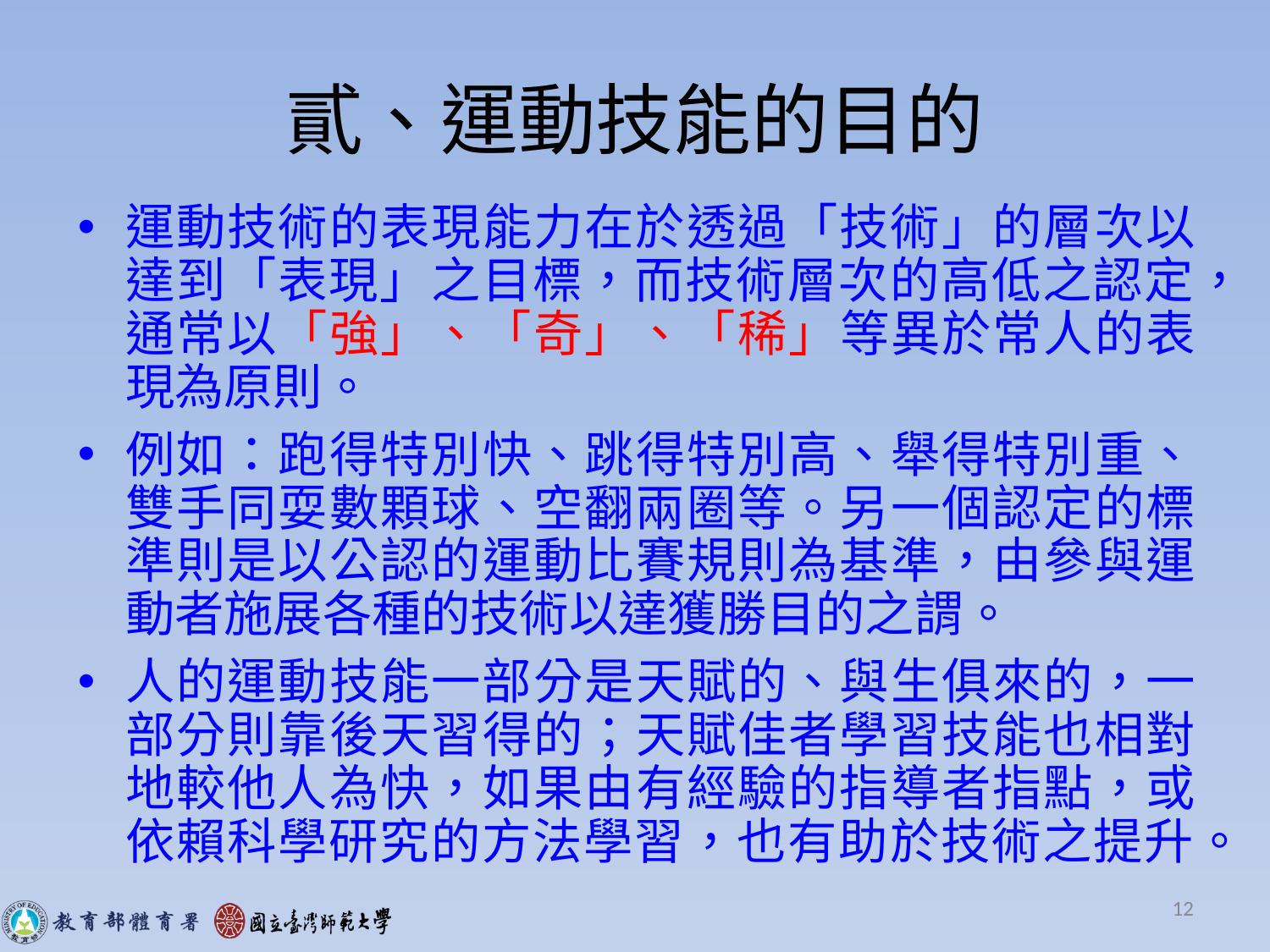

# 貳、運動技能的目的
運動技術的表現能力在於透過「技術」的層次以達到「表現」之目標，而技術層次的高低之認定，通常以「強」、「奇」、「稀」等異於常人的表現為原則。
例如：跑得特別快、跳得特別高、舉得特別重、雙手同耍數顆球、空翻兩圈等。另一個認定的標準則是以公認的運動比賽規則為基準，由參與運動者施展各種的技術以達獲勝目的之謂。
人的運動技能一部分是天賦的、與生俱來的，一部分則靠後天習得的；天賦佳者學習技能也相對地較他人為快，如果由有經驗的指導者指點，或依賴科學研究的方法學習，也有助於技術之提升。
12